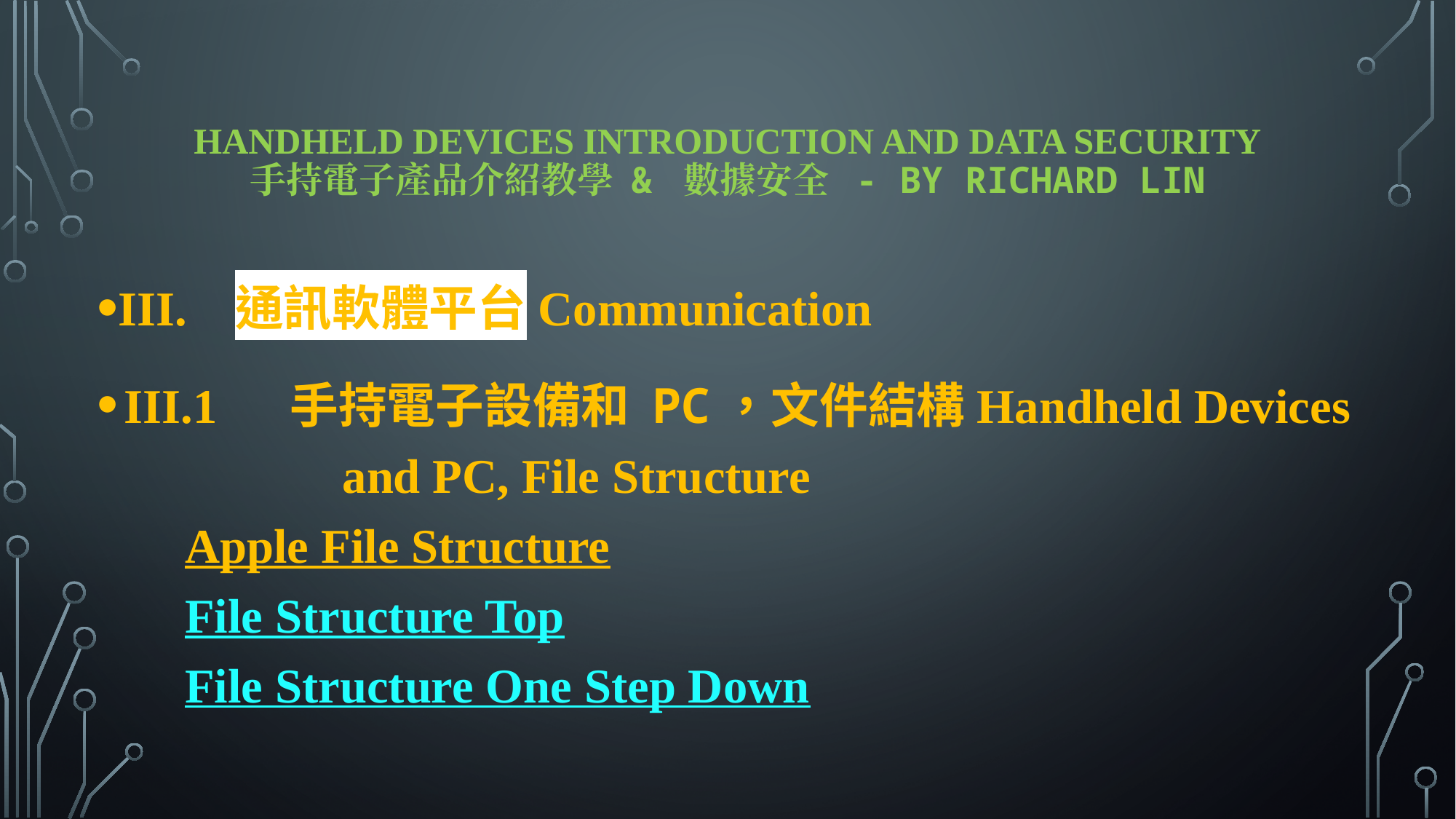

# Handheld Devices Introduction and Data Security 手持電子產品介紹教學 & 數據安全  - By Richard Lin
III.   通訊軟體平台Communication
III.1     手持電子設備和 PC，文件結構Handheld Devices 		and PC, File Structure
     Apple File Structure
     File Structure Top
     File Structure One Step Down